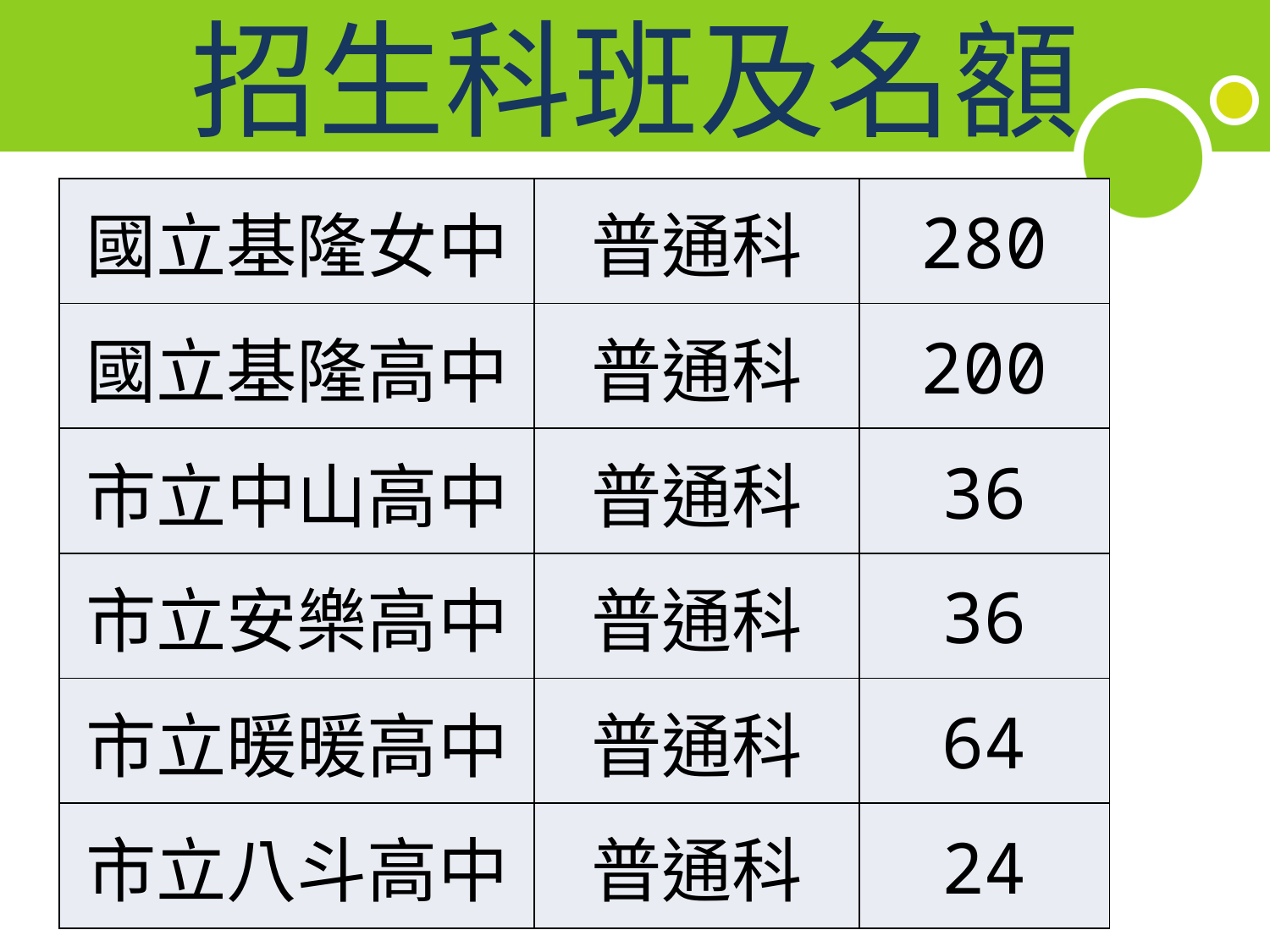

# 招生科班及名額
| 國立基隆女中 | 普通科 | 280 |
| --- | --- | --- |
| 國立基隆高中 | 普通科 | 200 |
| 市立中山高中 | 普通科 | 36 |
| 市立安樂高中 | 普通科 | 36 |
| 市立暖暖高中 | 普通科 | 64 |
| 市立八斗高中 | 普通科 | 24 |